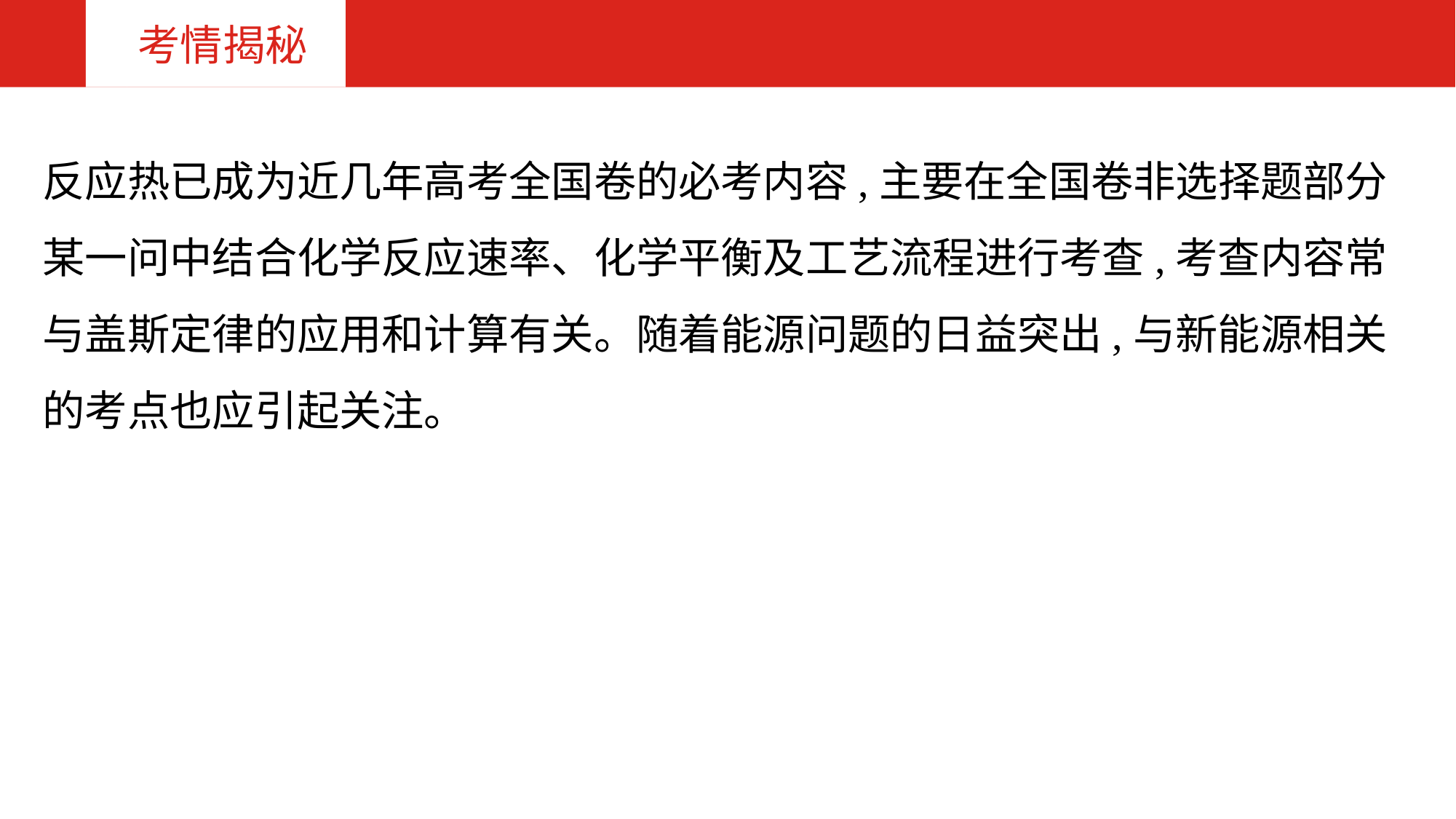

化学 专题十三　化学能与热能
考情揭秘

反应热已成为近几年高考全国卷的必考内容,主要在全国卷非选择题部分某一问中结合化学反应速率、化学平衡及工艺流程进行考查,考查内容常与盖斯定律的应用和计算有关。随着能源问题的日益突出,与新能源相关的考点也应引起关注。